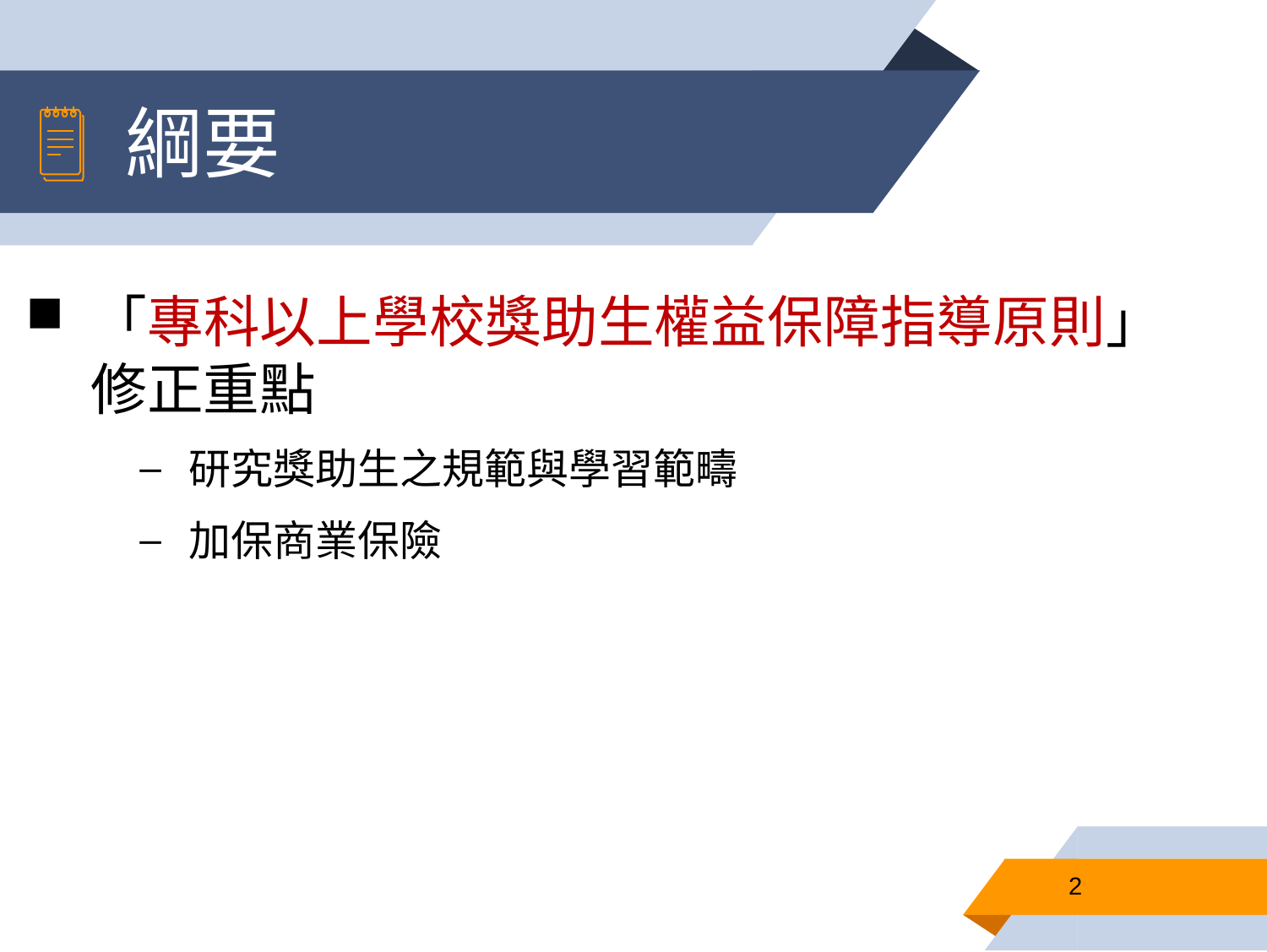

# 綱要

「專科以上學校獎助生權益保障指導原則」 修正重點
研究獎助生之規範與學習範疇
加保商業保險

2